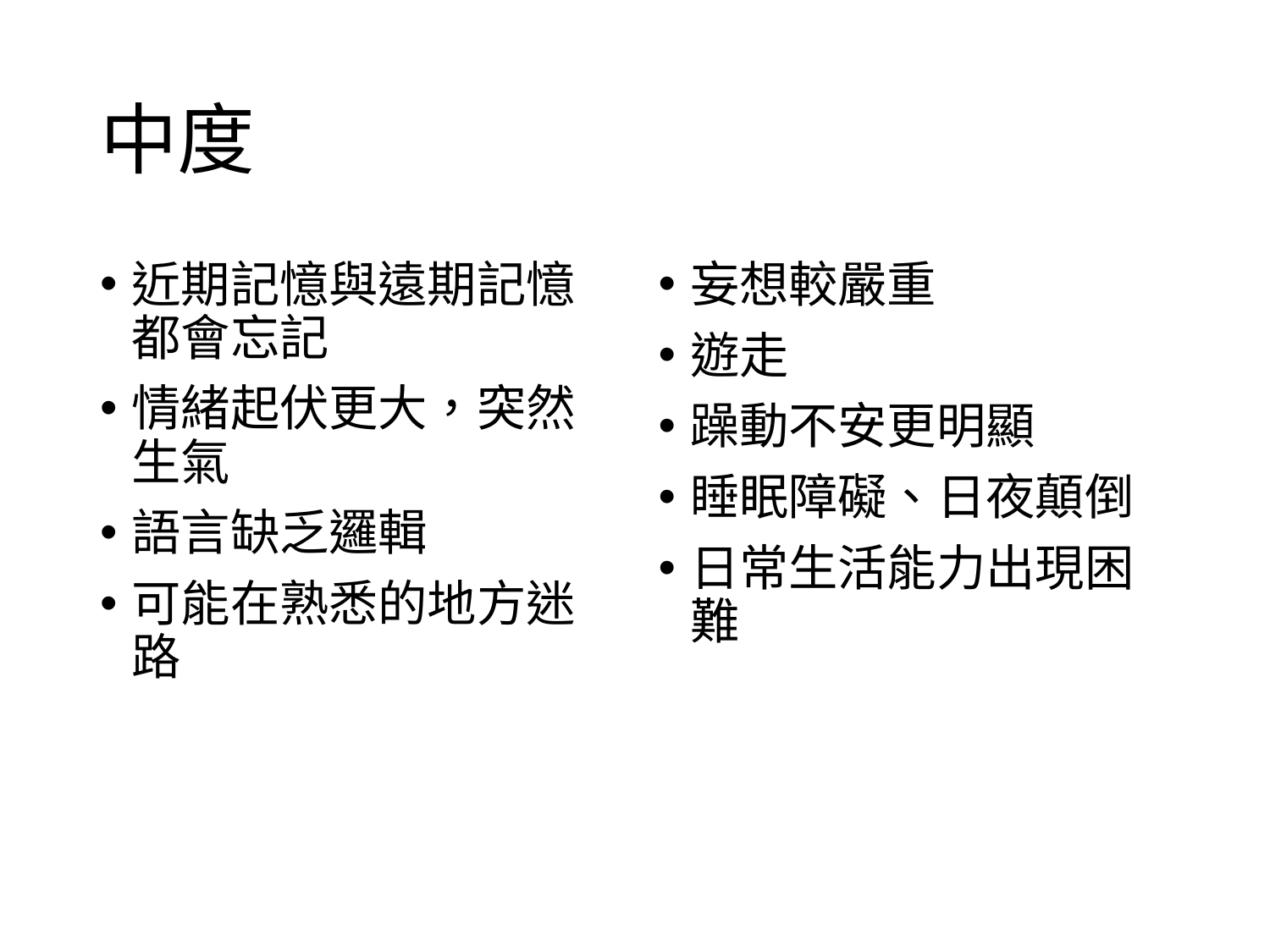

# 中度
近期記憶與遠期記憶都會忘記
情緒起伏更大，突然生氣
語言缺乏邏輯
可能在熟悉的地方迷路
妄想較嚴重
遊走
躁動不安更明顯
睡眠障礙、日夜顛倒
日常生活能力出現困難